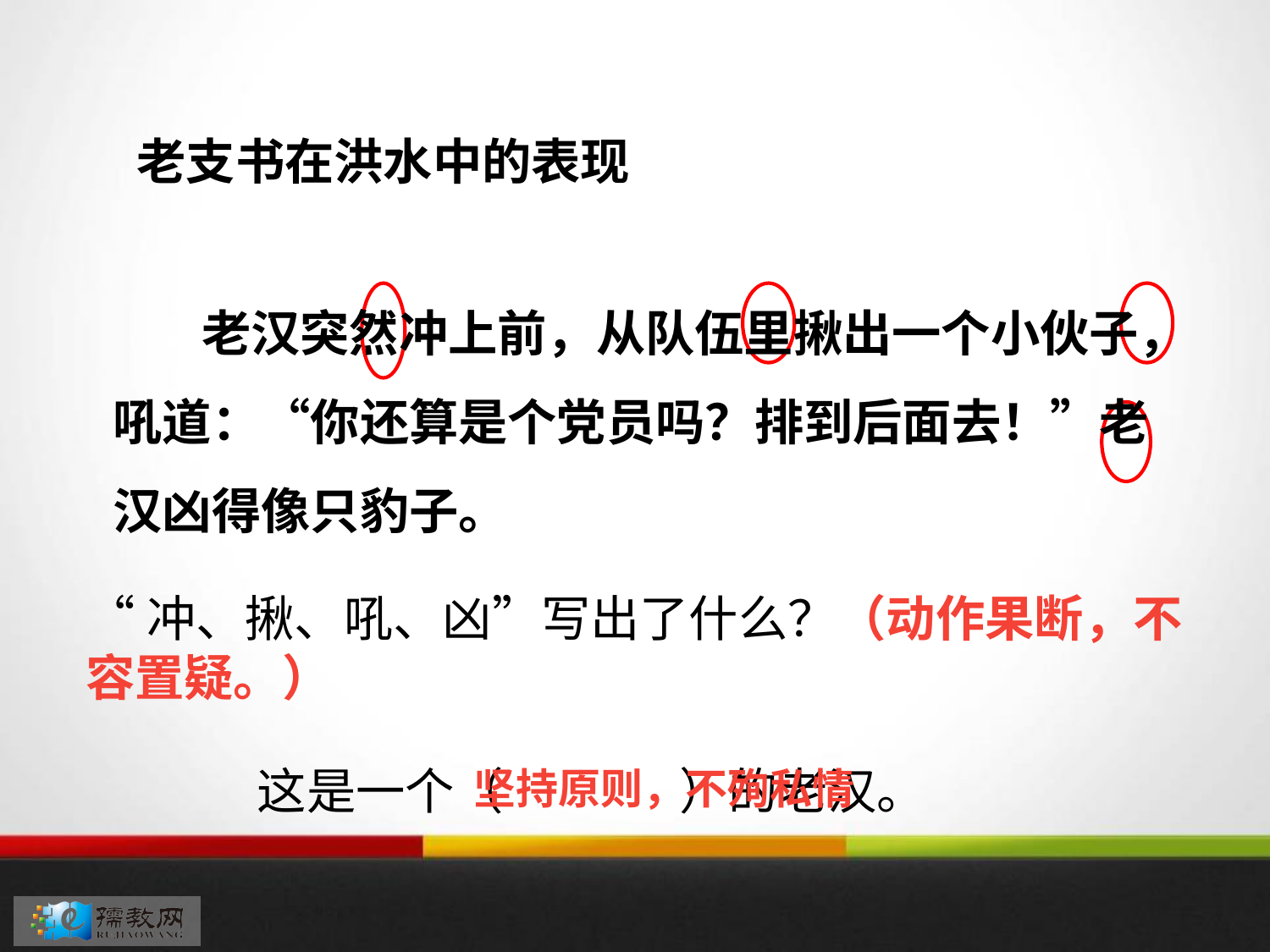

老支书在洪水中的表现
老汉突然冲上前，从队伍里揪出一个小伙子，吼道：“你还算是个党员吗？排到后面去！”老汉凶得像只豹子。

“冲、揪、吼、凶”写出了什么？（动作果断，不容置疑。）
这是一个（                ）的老汉。
坚持原则，不殉私情